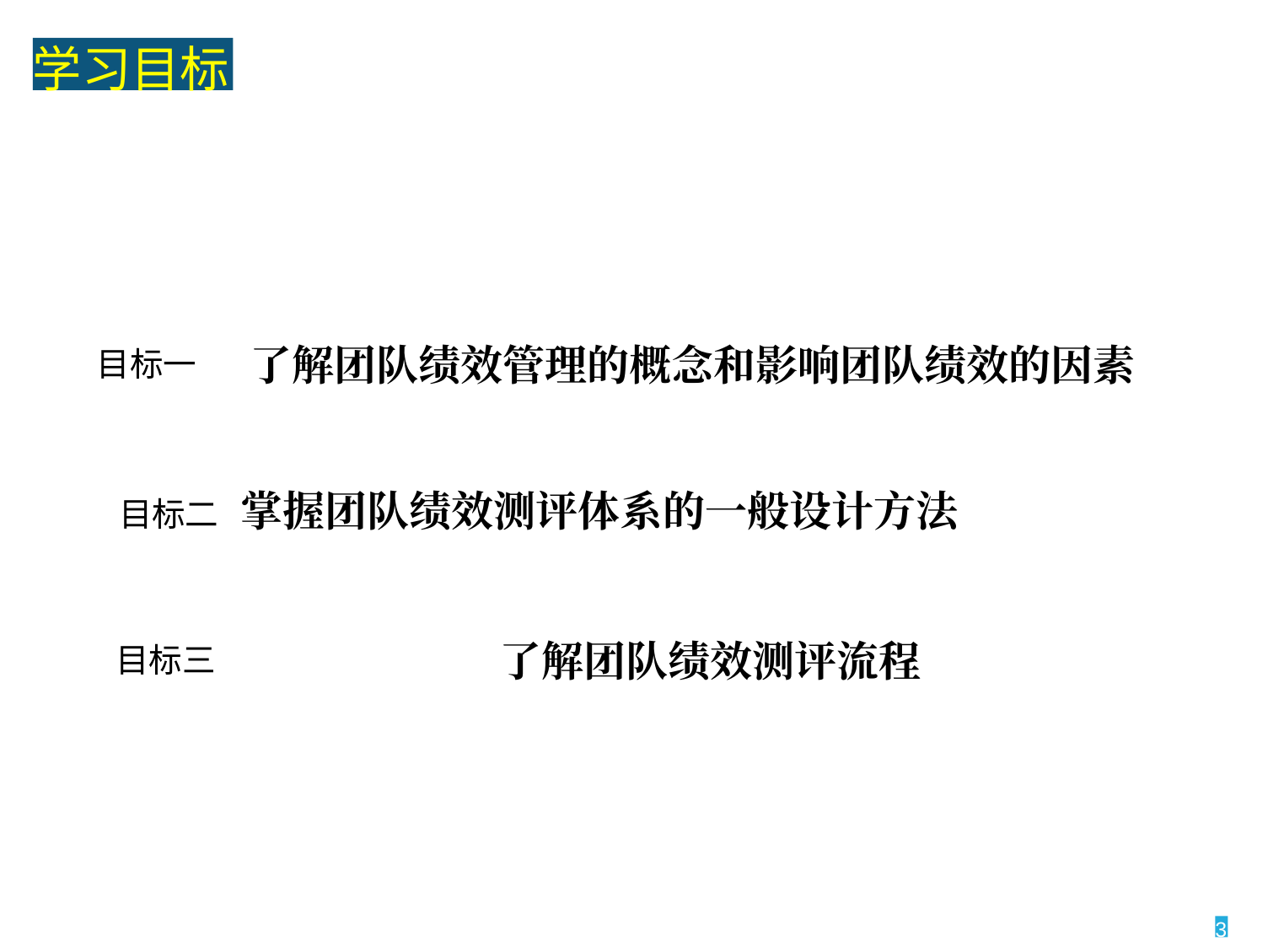

学习目标
了解团队绩效管理的概念和影响团队绩效的因素
目标一
目标二   掌握团队绩效测评体系的一般设计方法
了解团队绩效测评流程
目标三
3